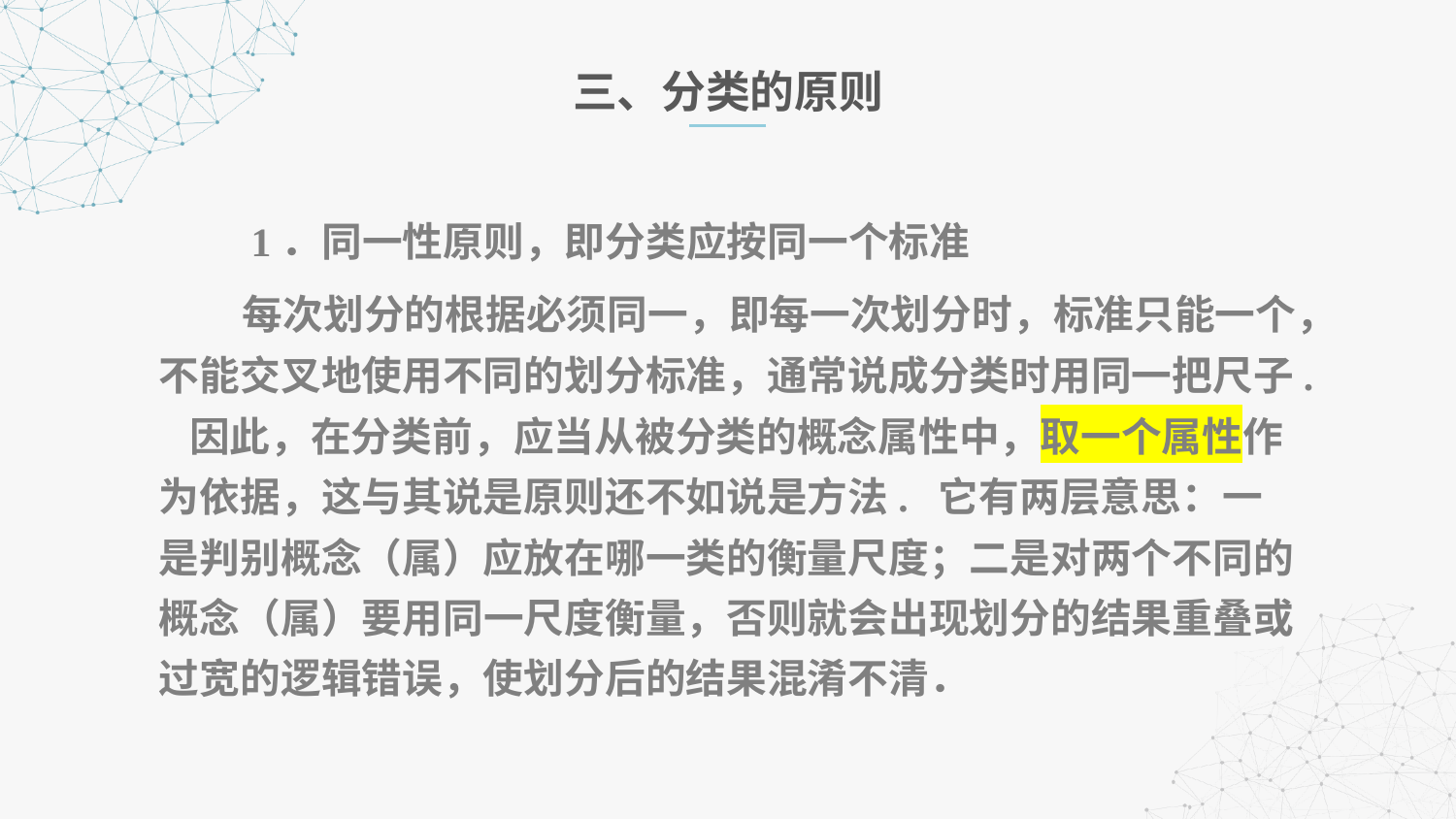

三、分类的原则
         1．同一性原则，即分类应按同一个标准
        每次划分的根据必须同一，即每一次划分时，标准只能一个，不能交叉地使用不同的划分标准，通常说成分类时用同一把尺子.  因此，在分类前，应当从被分类的概念属性中，取一个属性作为依据，这与其说是原则还不如说是方法.  它有两层意思：一是判别概念（属）应放在哪一类的衡量尺度；二是对两个不同的概念（属）要用同一尺度衡量，否则就会出现划分的结果重叠或过宽的逻辑错误，使划分后的结果混淆不清．